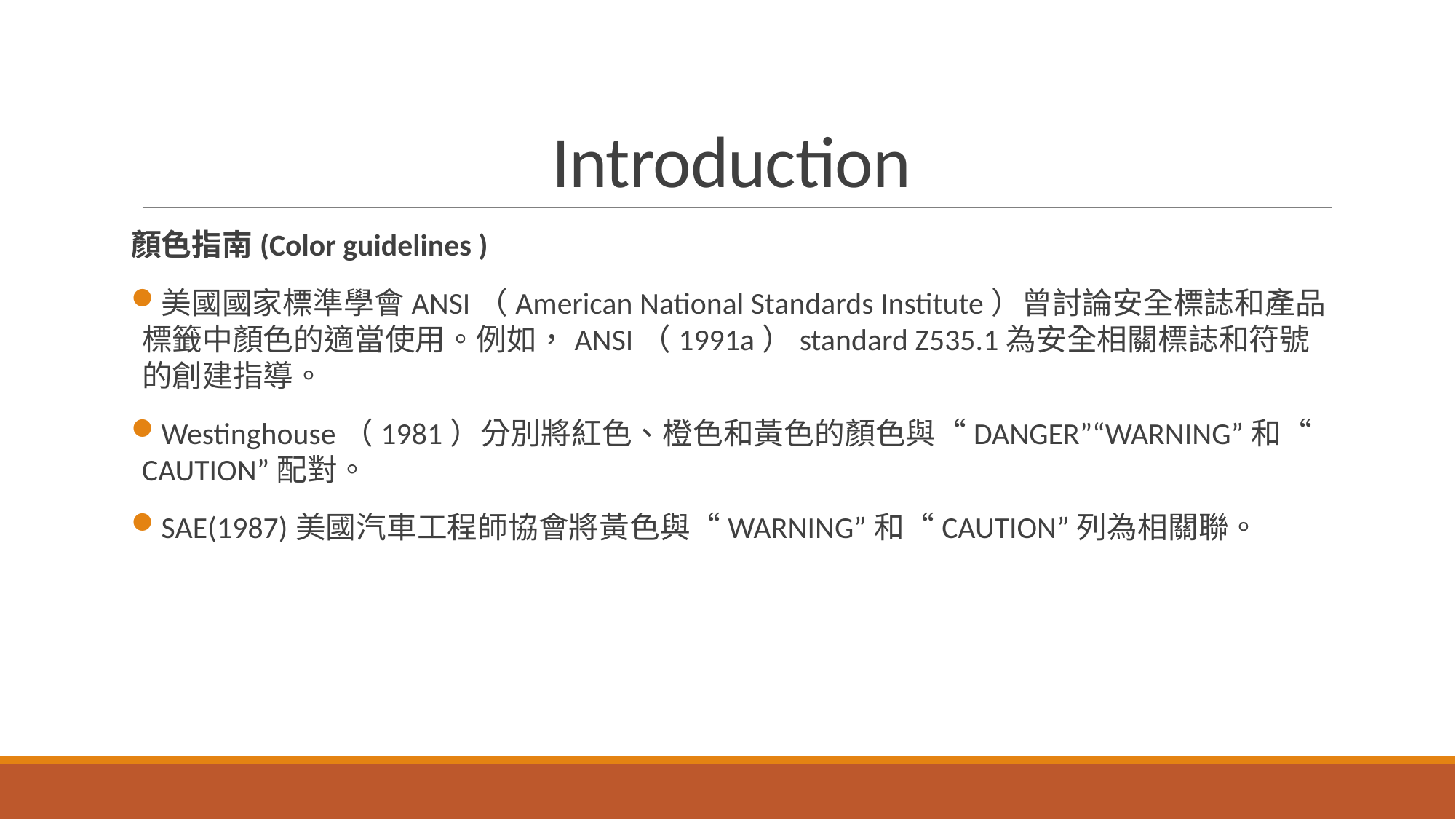

# Introduction
顏色指南(Color guidelines )
美國國家標準學會ANSI（American National Standards Institute）曾討論安全標誌和產品標籤中顏色的適當使用。例如，ANSI（1991a）standard Z535.1為安全相關標誌和符號的創建指導。
Westinghouse（1981）分別將紅色、橙色和黃色的顏色與“DANGER”“WARNING”和“CAUTION”配對。
SAE(1987)美國汽車工程師協會將黃色與“WARNING”和“CAUTION”列為相關聯。